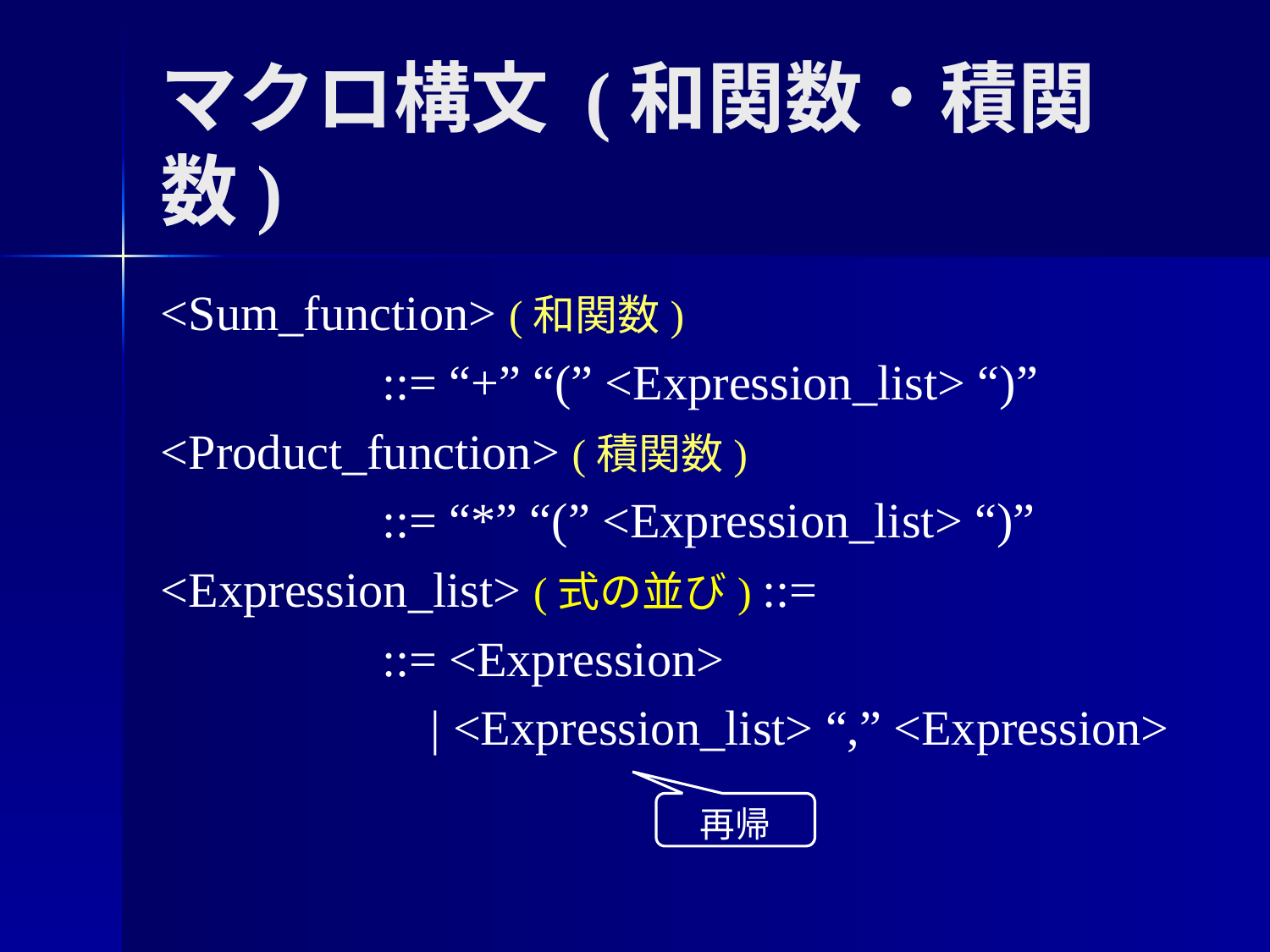

# マクロ構文 (和関数・積関数)
<Sum_function> (和関数)
                  ::= “+” “(” <Expression_list> “)”
<Product_function> (積関数)
                  ::= “*” “(” <Expression_list> “)”
<Expression_list> (式の並び) ::=
                  ::= <Expression>
                      | <Expression_list> “,” <Expression>

再帰